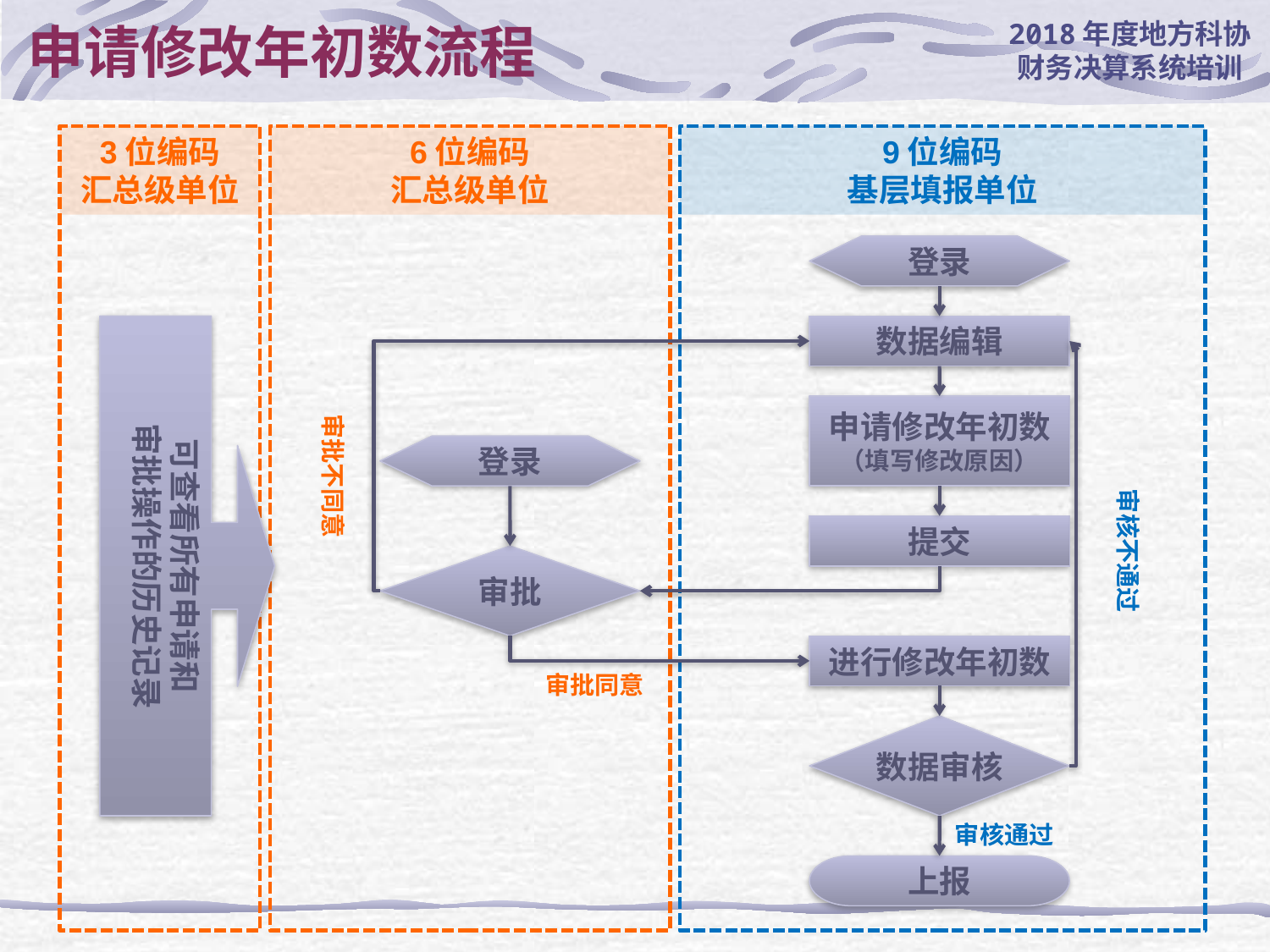

# 申请修改年初数流程
3位编码
汇总级单位

6位编码
汇总级单位

9位编码
基层填报单位

登录
可查看所有申请和
审批操作的历史记录
数据编辑
审批不同意
申请修改年初数
（填写修改原因）
登录
审核不通过
提交
审批
进行修改年初数
审批同意
数据审核
审核通过
上报